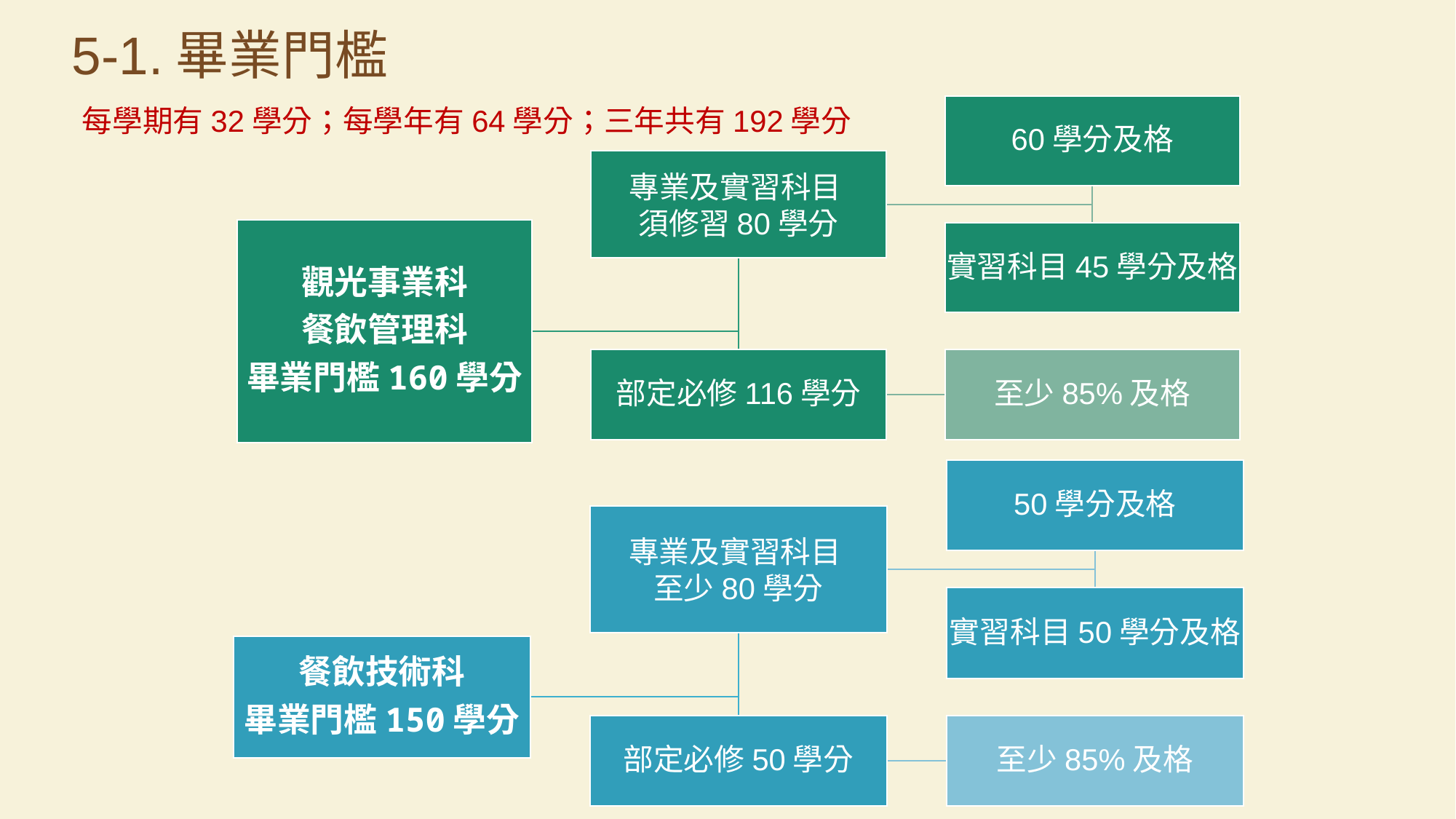

5-1.畢業門檻
觀光事業科
餐飲管理科
畢業門檻160學分
專業及實習科目
須修習80學分
60學分及格
實習科目45學分及格
部定必修116學分
至少85%及格
每學期有32學分；每學年有64學分；三年共有192學分
餐飲技術科
畢業門檻150學分
專業及實習科目
至少80學分
50學分及格
實習科目50學分及格
部定必修50學分
至少85%及格